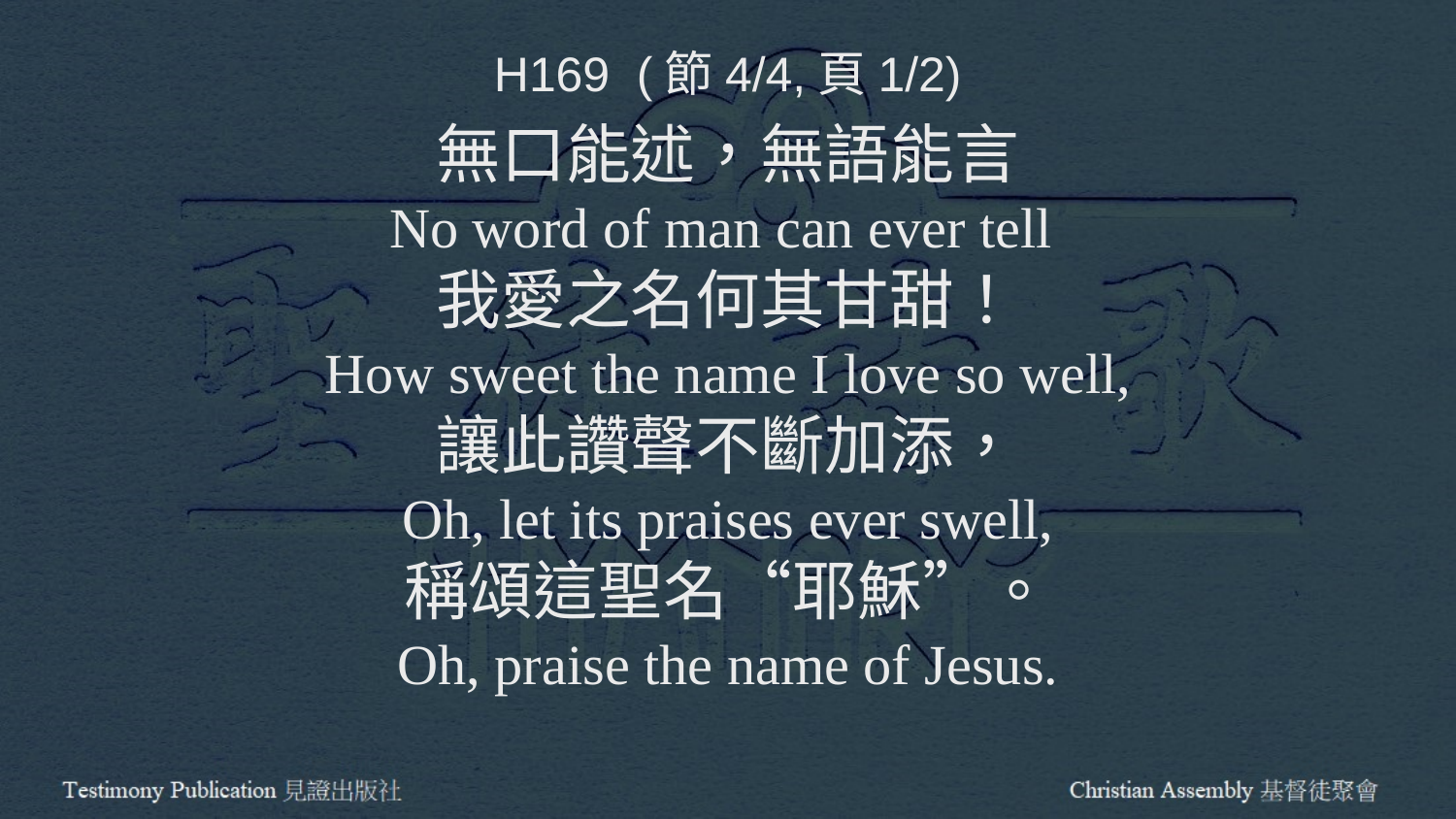

H169  (節4/4,頁1/2)
無口能述，無語能言
No word of man can ever tell
我愛之名何其甘甜！
How sweet the name I love so well,
讓此讚聲不斷加添，
Oh, let its praises ever swell,
稱頌這聖名“耶穌”。
Oh, praise the name of Jesus.